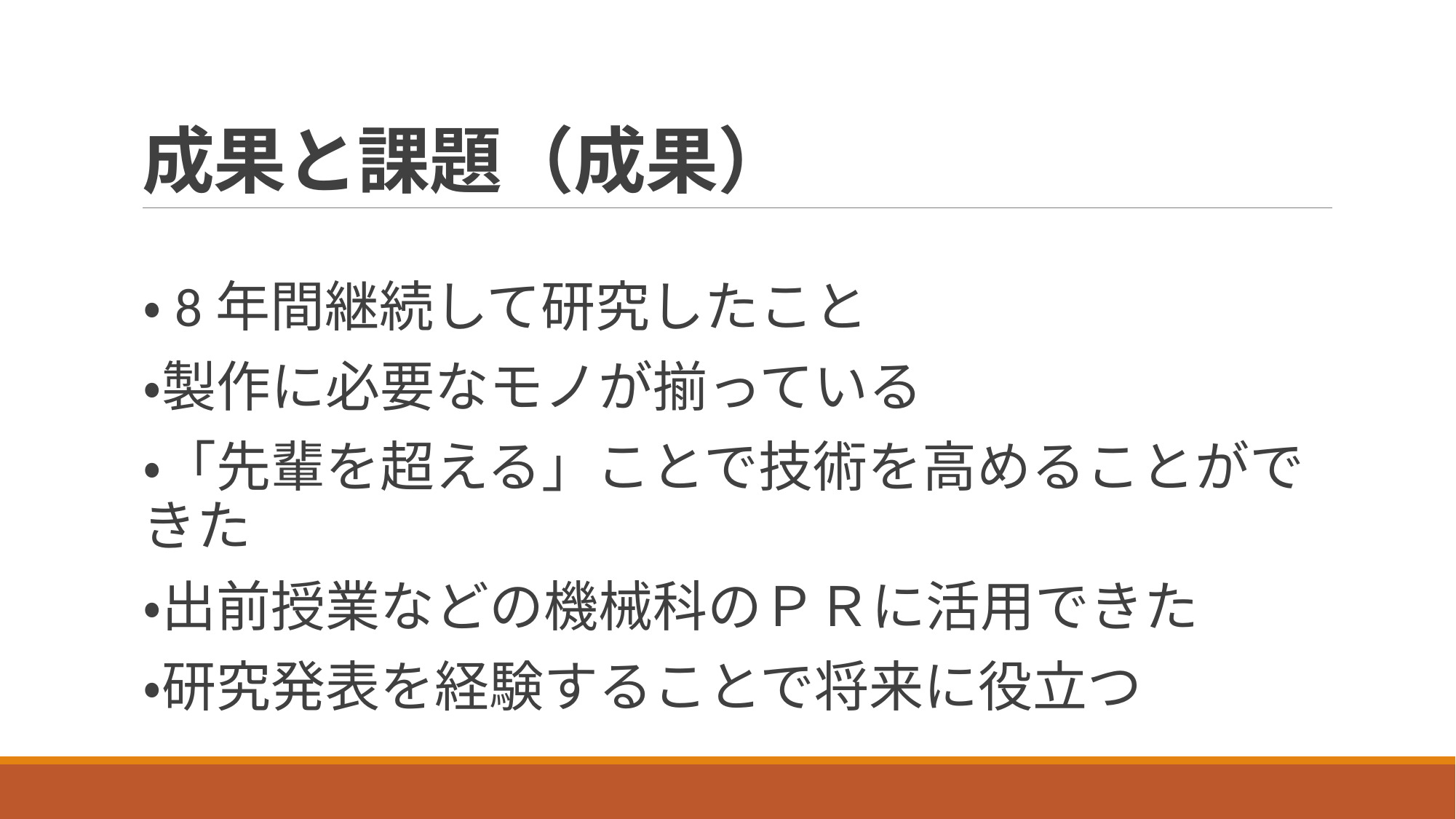

# 成果と課題（成果）
・8年間継続して研究したこと
・製作に必要なモノが揃っている
・「先輩を超える」ことで技術を高めることができた
・出前授業などの機械科のＰＲに活用できた
・研究発表を経験することで将来に役立つ